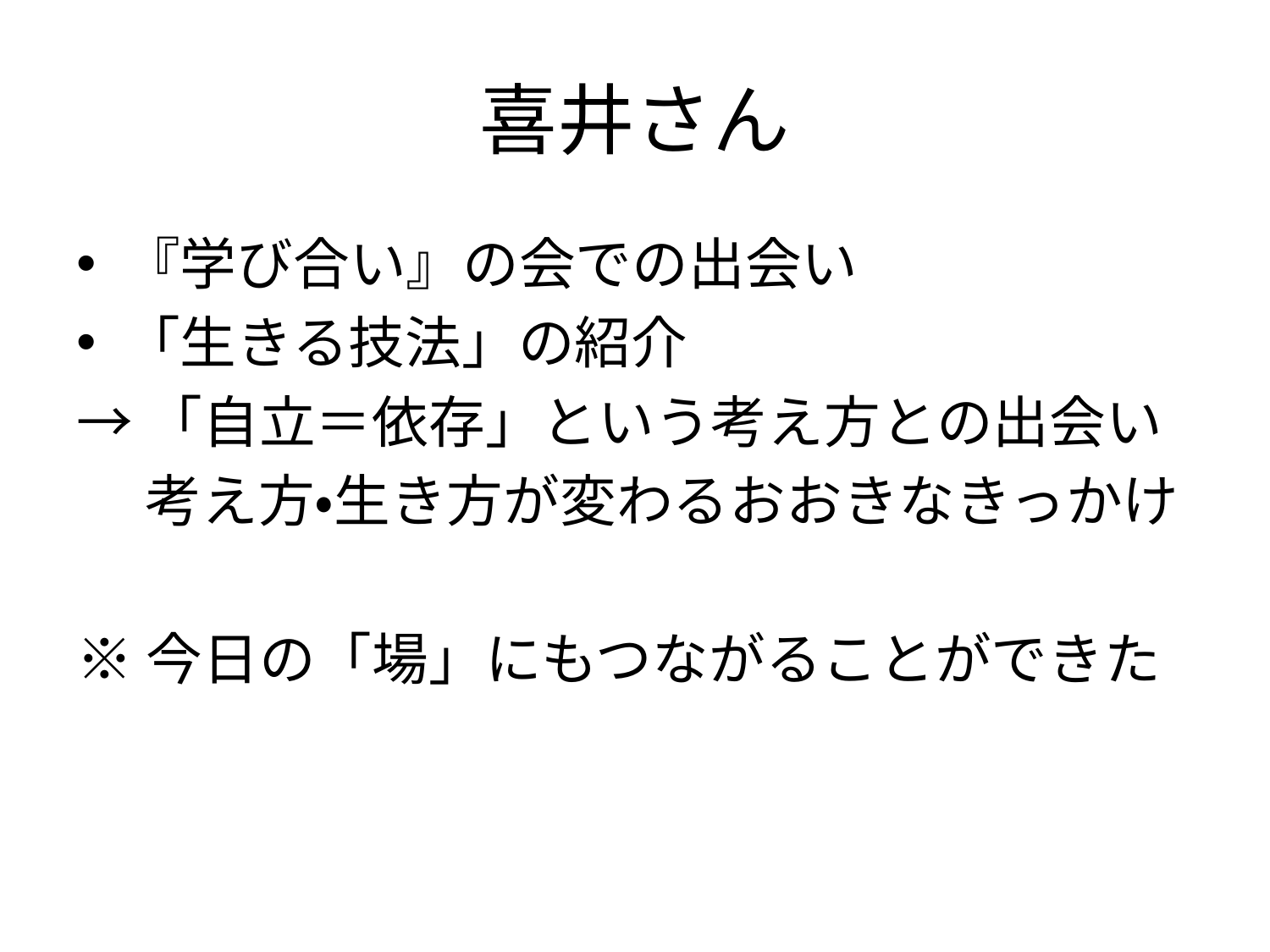

# 喜井さん
『学び合い』の会での出会い
「生きる技法」の紹介
→「自立＝依存」という考え方との出会い
　 考え方・生き方が変わるおおきなきっかけ

※今日の「場」にもつながることができた